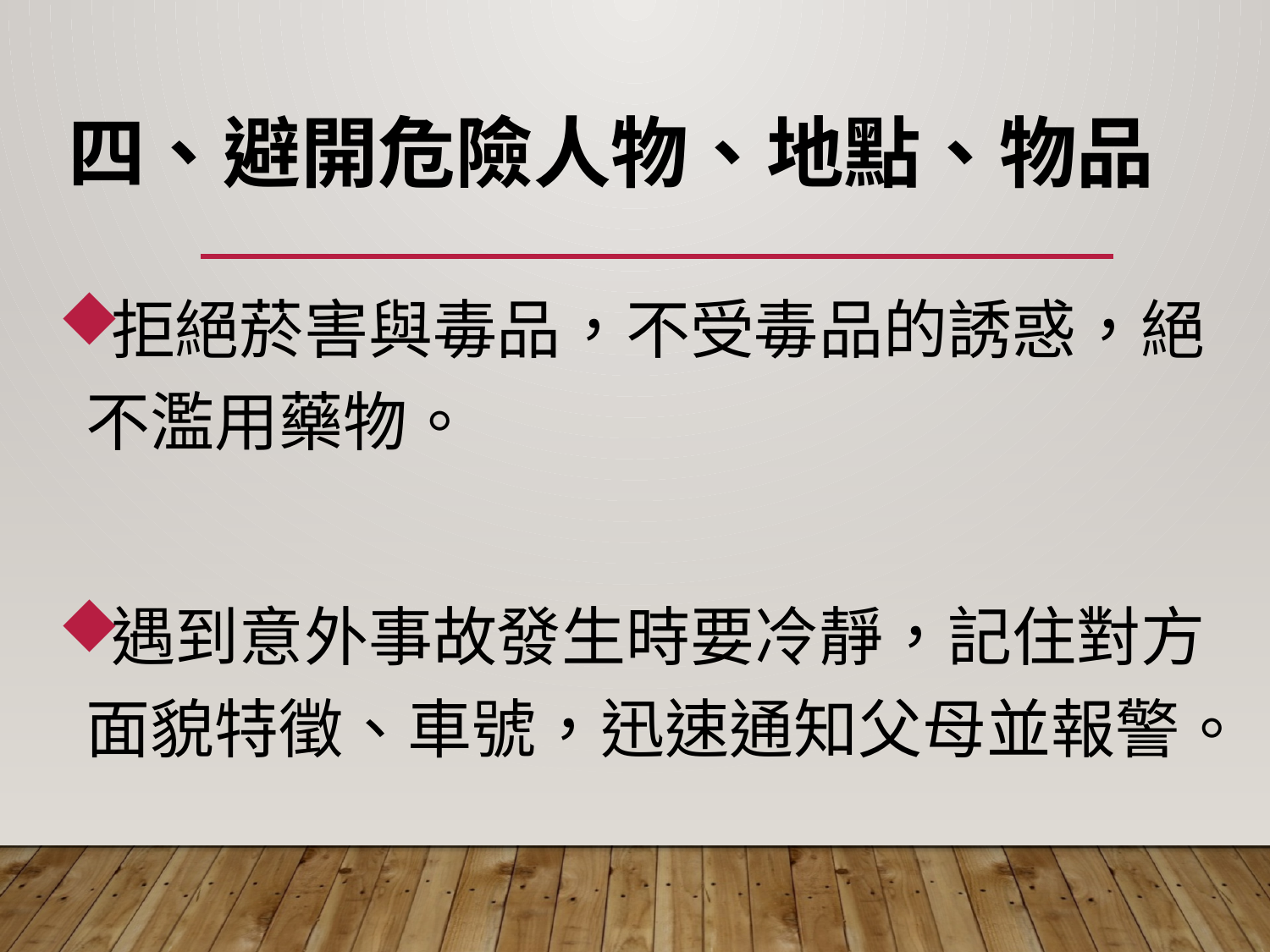

四、避開危險人物、地點、物品
拒絕菸害與毒品，不受毒品的誘惑，絕不濫用藥物。

遇到意外事故發生時要冷靜，記住對方面貌特徵、車號，迅速通知父母並報警。